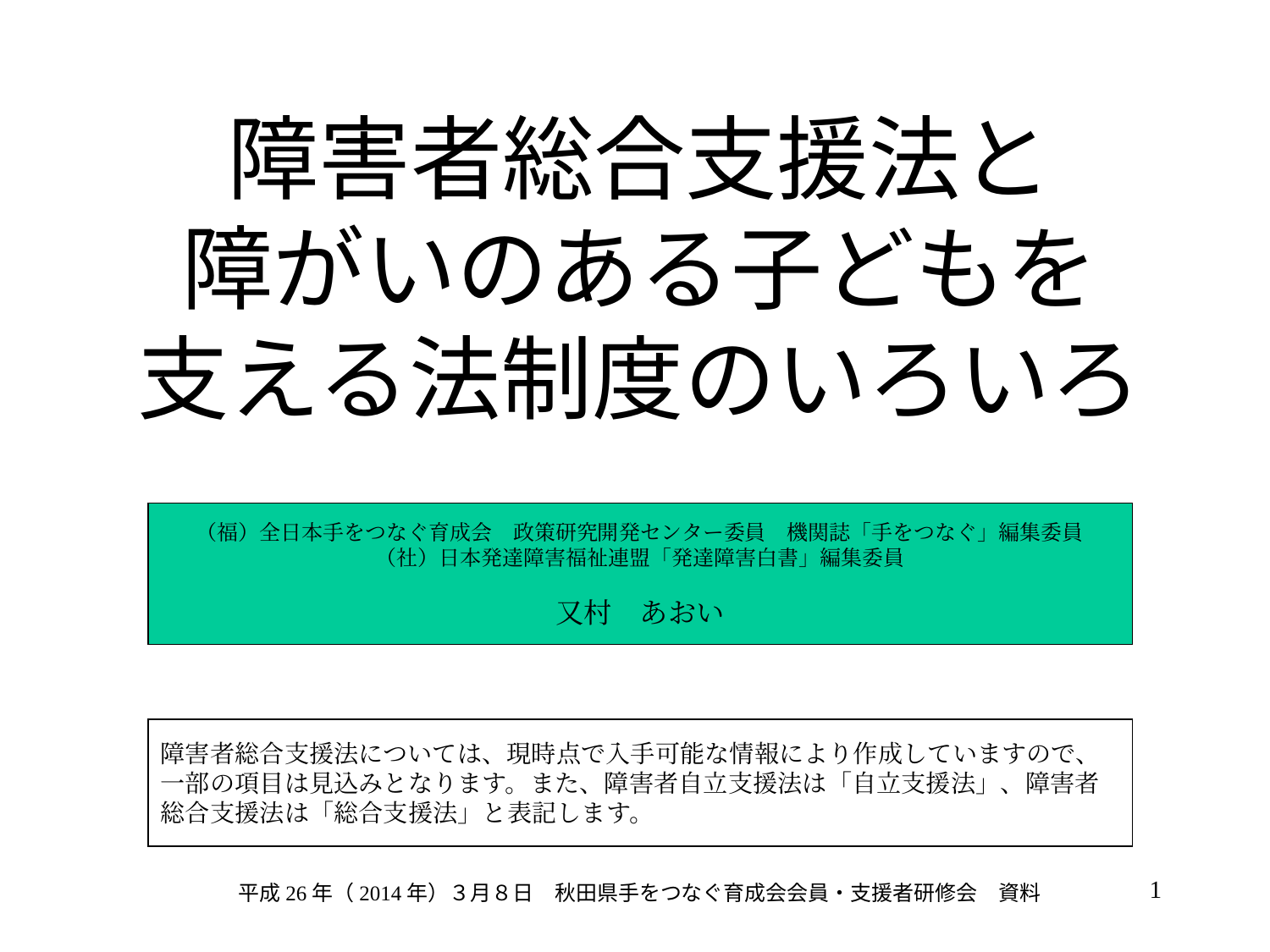

# 障害者総合支援法と 障がいのある子どもを 支える法制度のいろいろ
（福）全日本手をつなぐ育成会　政策研究開発センター委員　機関誌「手をつなぐ」編集委員
（社）日本発達障害福祉連盟「発達障害白書」編集委員

又村　あおい
障害者総合支援法については、現時点で入手可能な情報により作成していますので、一部の項目は見込みとなります。また、障害者自立支援法は「自立支援法」、障害者総合支援法は「総合支援法」と表記します。
1